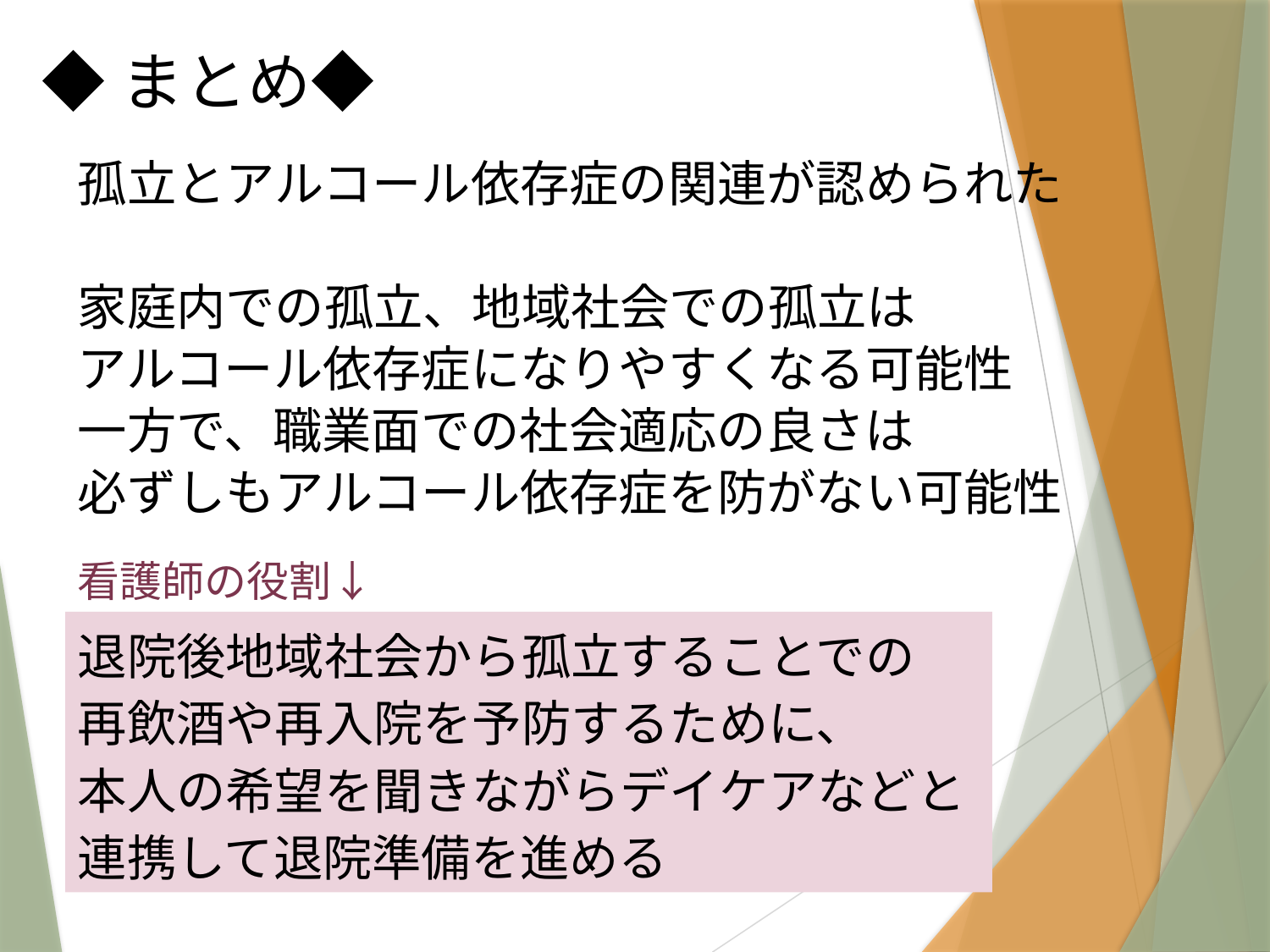

◆まとめ◆
孤立とアルコール依存症の関連が認められた

家庭内での孤立、地域社会での孤立は
アルコール依存症になりやすくなる可能性
一方で、職業面での社会適応の良さは
必ずしもアルコール依存症を防がない可能性

看護師の役割↓
退院後地域社会から孤立することでの
再飲酒や再入院を予防するために、
本人の希望を聞きながらデイケアなどと
連携して退院準備を進める